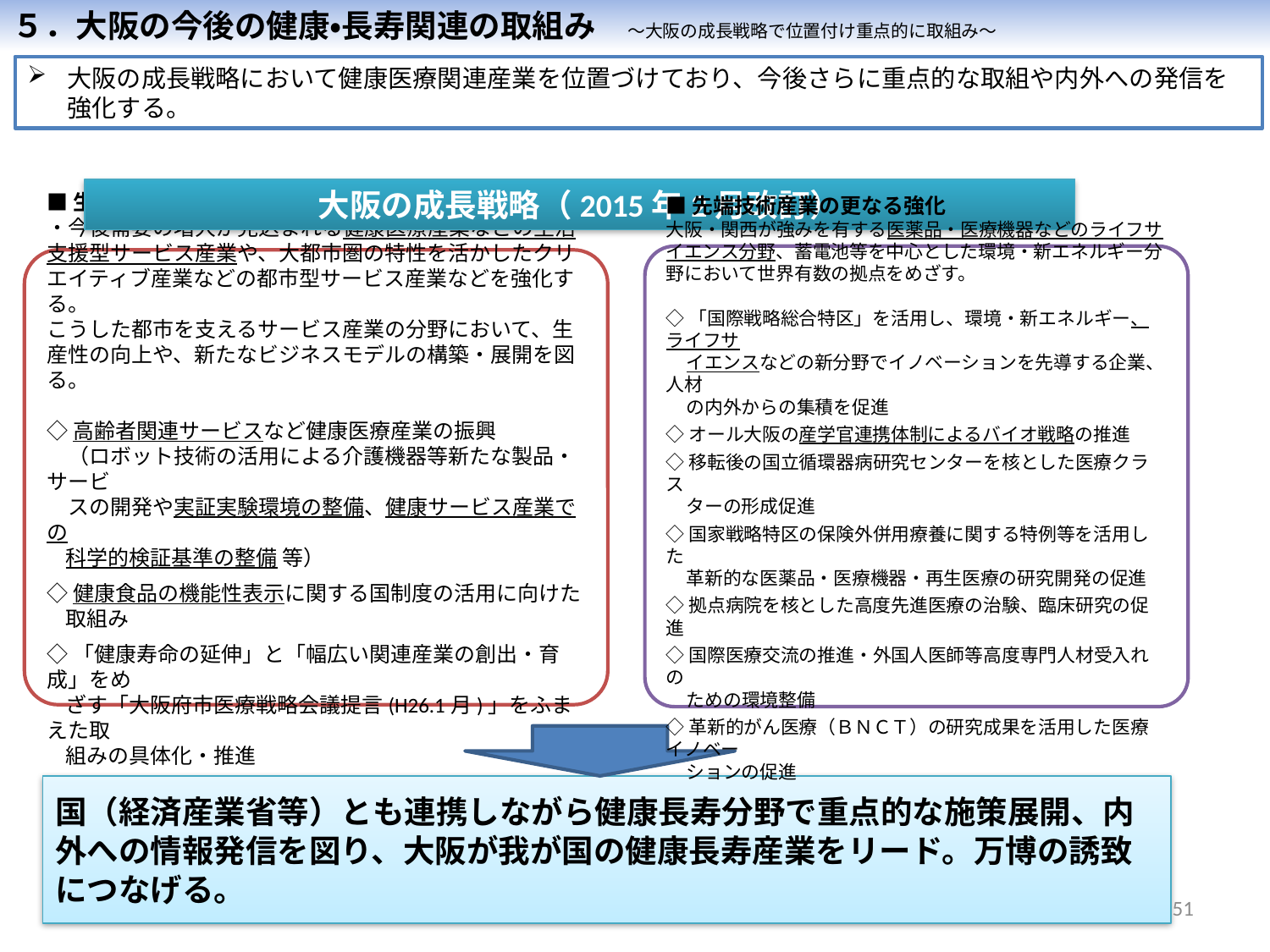

５．大阪の今後の健康・長寿関連の取組み　～大阪の成長戦略で位置付け重点的に取組み～
大阪の成長戦略において健康医療関連産業を位置づけており、今後さらに重点的な取組や内外への発信を強化する。
大阪の成長戦略（2015年2月改訂）

■先端技術産業の更なる強化
大阪・関西が強みを有する医薬品・医療機器などのライフサイエンス分野、蓄電池等を中心とした環境・新エネルギー分野において世界有数の拠点をめざす。

◇「国際戦略総合特区」を活用し、環境・新エネルギー、ライフサ
    イエンスなどの新分野でイノベーションを先導する企業、人材
    の内外からの集積を促進
◇オール大阪の産学官連携体制によるバイオ戦略の推進
◇移転後の国立循環器病研究センターを核とした医療クラス
    ターの形成促進
◇国家戦略特区の保険外併用療養に関する特例等を活用した
    革新的な医薬品・医療機器・再生医療の研究開発の促進
◇拠点病院を核とした高度先進医療の治験、臨床研究の促進
◇国際医療交流の推進・外国人医師等高度専門人材受入れの
    ための環境整備
◇革新的がん医療（ＢＮＣＴ）の研究成果を活用した医療イノベー
    ションの促進

■生活支援型サービス産業の強化
・今後需要の増大が見込まれる健康医療産業などの生活支援型サービス産業や、大都市圏の特性を活かしたクリエイティブ産業などの都市型サービス産業などを強化する。
こうした都市を支えるサービス産業の分野において、生産性の向上や、新たなビジネスモデルの構築・展開を図る。

◇高齢者関連サービスなど健康医療産業の振興
　（ロボット技術の活用による介護機器等新たな製品・サービ
　スの開発や実証実験環境の整備、健康サービス産業での
   科学的検証基準の整備 等）
◇健康食品の機能性表示に関する国制度の活用に向けた
   取組み
◇「健康寿命の延伸」と「幅広い関連産業の創出・育成」をめ
   ざす「大阪府市医療戦略会議提言(H26.1月)」をふまえた取
   組みの具体化・推進

国（経済産業省等）とも連携しながら健康長寿分野で重点的な施策展開、内外への情報発信を図り、大阪が我が国の健康長寿産業をリード。万博の誘致につなげる。
51